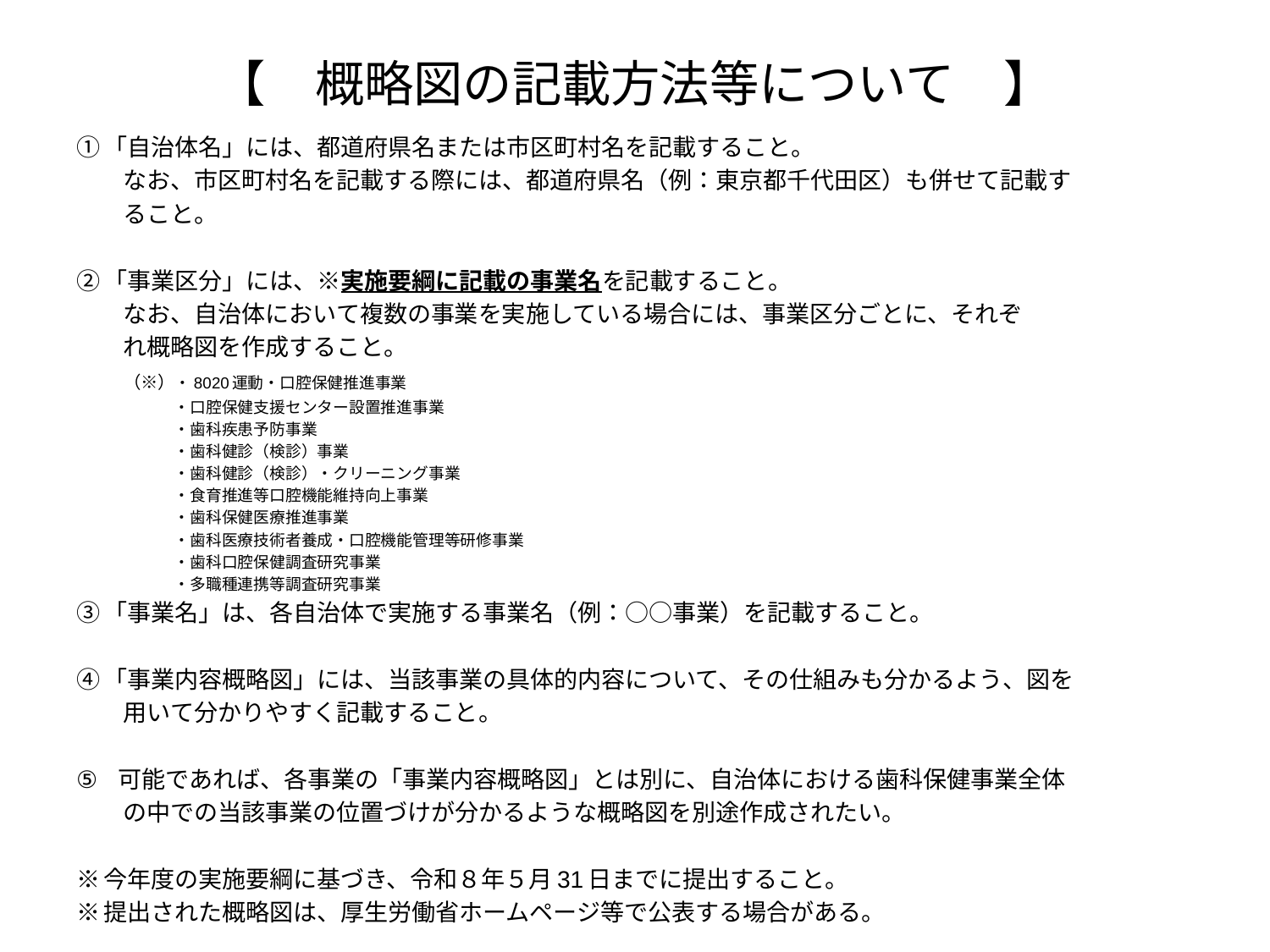

# 【　概略図の記載方法等について　】
①「自治体名」には、都道府県名または市区町村名を記載すること。
　　なお、市区町村名を記載する際には、都道府県名（例：東京都千代田区）も併せて記載す
　　ること。

②「事業区分」には、※実施要綱に記載の事業名を記載すること。
　　なお、自治体において複数の事業を実施している場合には、事業区分ごとに、それぞ
　　れ概略図を作成すること。
　　（※）・8020運動・口腔保健推進事業
・口腔保健支援センター設置推進事業
・歯科疾患予防事業
・歯科健診（検診）事業
・歯科健診（検診）・クリーニング事業
・食育推進等口腔機能維持向上事業
・歯科保健医療推進事業
・歯科医療技術者養成・口腔機能管理等研修事業
・歯科口腔保健調査研究事業
・多職種連携等調査研究事業
③「事業名」は、各自治体で実施する事業名（例：○○事業）を記載すること。

④「事業内容概略図」には、当該事業の具体的内容について、その仕組みも分かるよう、図を
　　用いて分かりやすく記載すること。

可能であれば、各事業の「事業内容概略図」とは別に、自治体における歯科保健事業全体
　　の中での当該事業の位置づけが分かるような概略図を別途作成されたい。

※今年度の実施要綱に基づき、令和８年５月31日までに提出すること。
※提出された概略図は、厚生労働省ホームページ等で公表する場合がある。